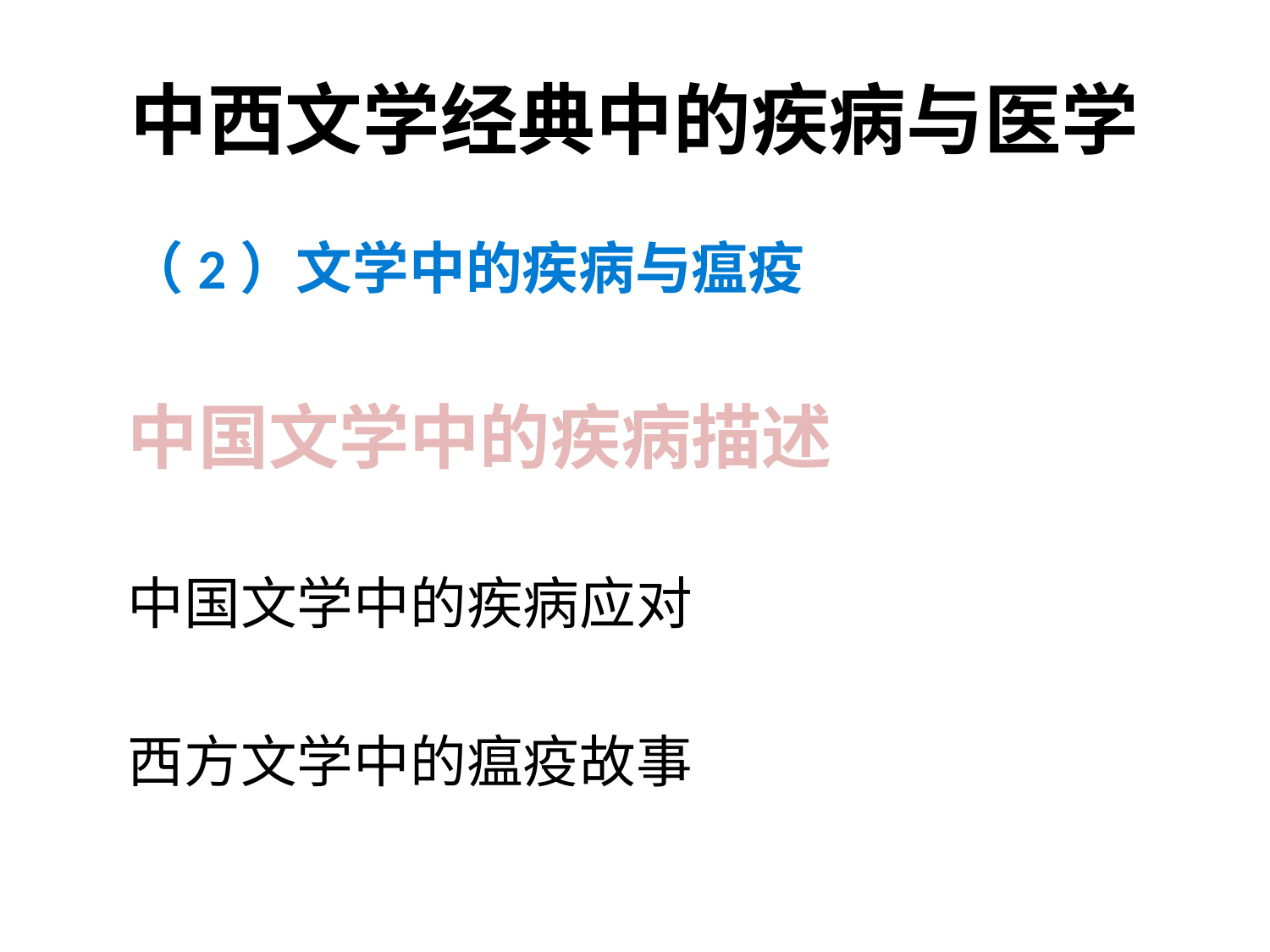

# 中西文学经典中的疾病与医学
（2）文学中的疾病与瘟疫

中国文学中的疾病描述

中国文学中的疾病应对

西方文学中的瘟疫故事